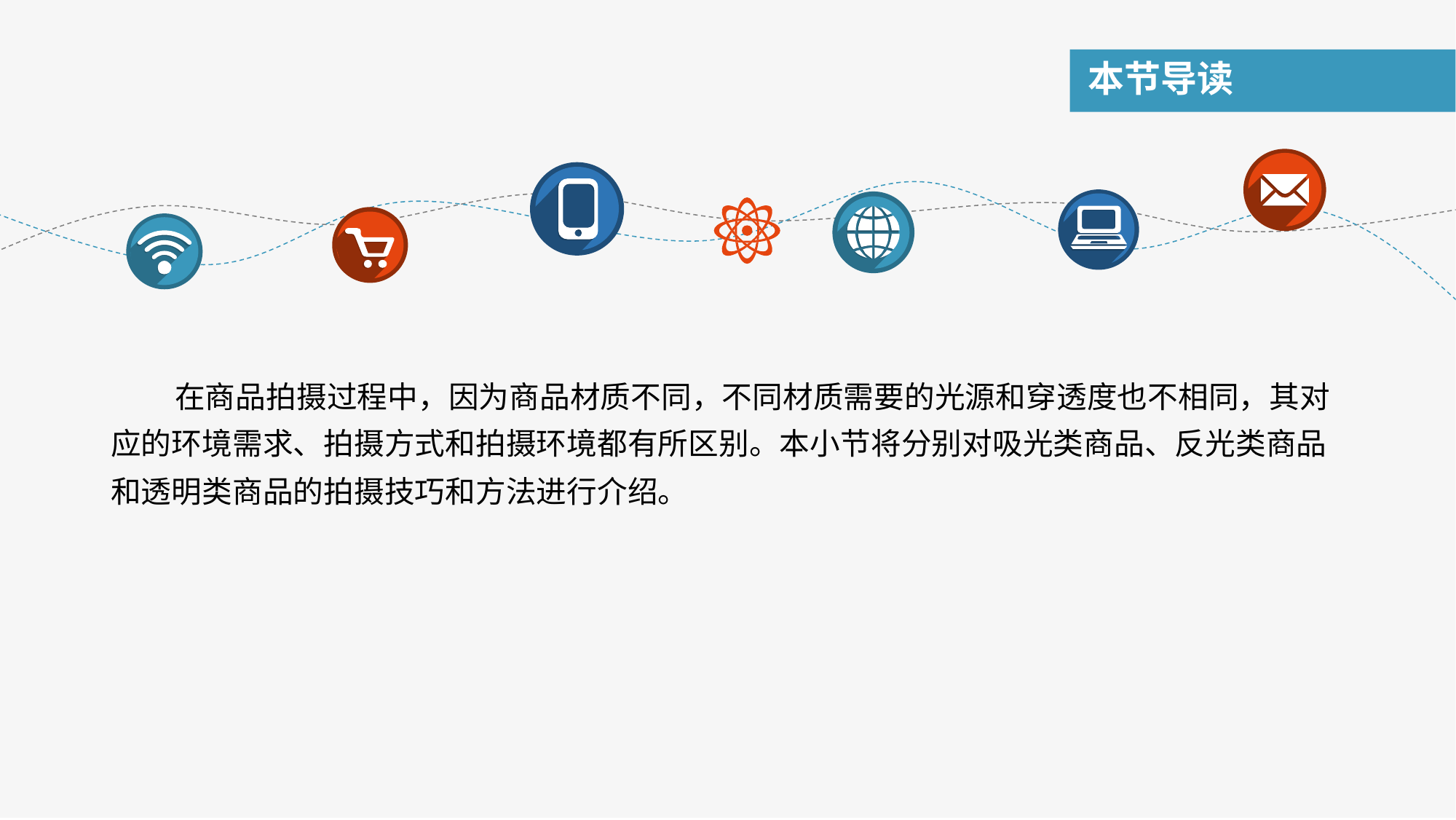

本节导读

在商品拍摄过程中，因为商品材质不同，不同材质需要的光源和穿透度也不相同，其对应的环境需求、拍摄方式和拍摄环境都有所区别。本小节将分别对吸光类商品、反光类商品和透明类商品的拍摄技巧和方法进行介绍。